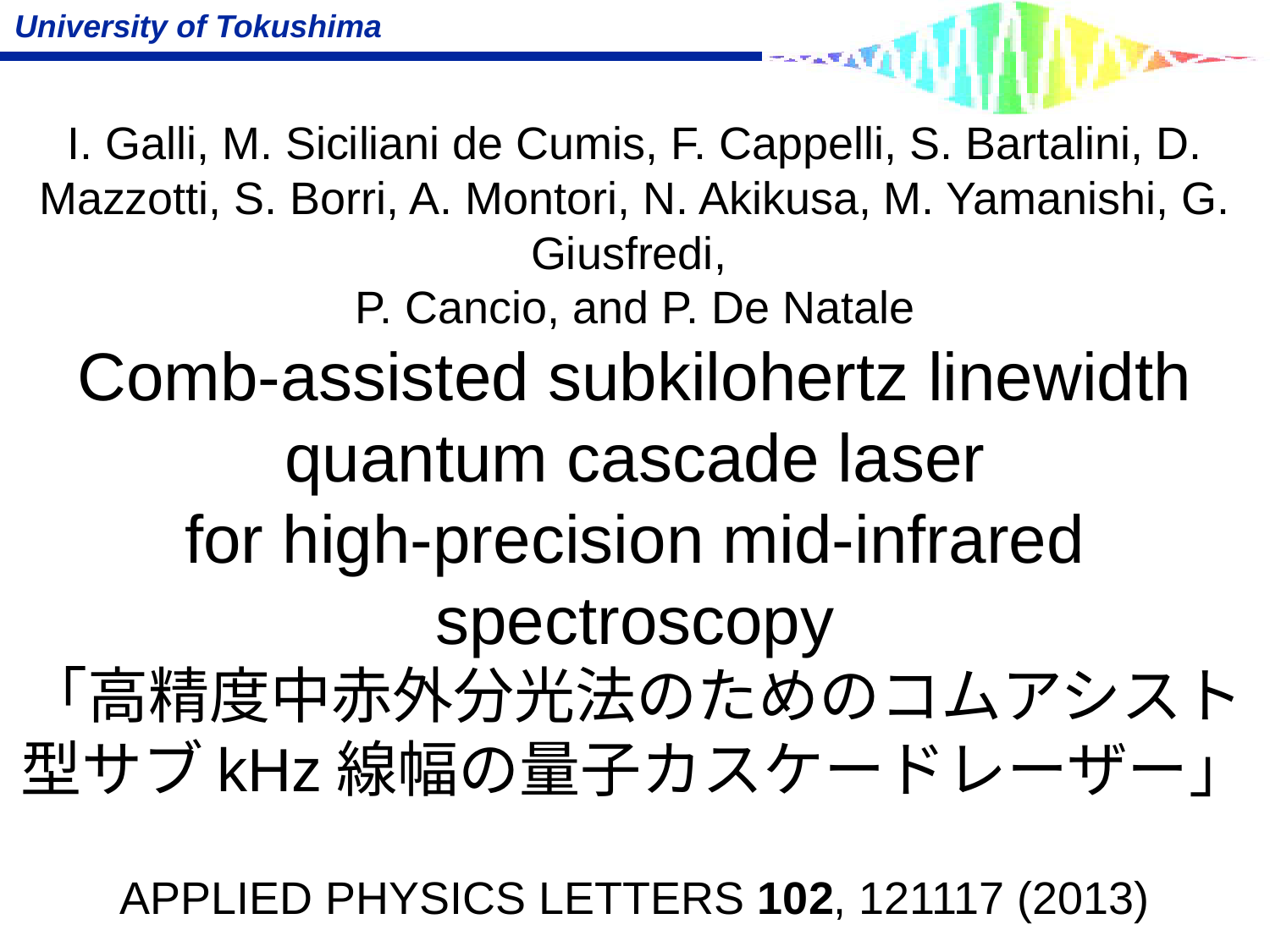

# I. Galli, M. Siciliani de Cumis, F. Cappelli, S. Bartalini, D. Mazzotti, S. Borri, A. Montori, N. Akikusa, M. Yamanishi, G. Giusfredi, P. Cancio, and P. De Natale Comb-assisted subkilohertz linewidth quantum cascade laser for high-precision mid-infrared spectroscopy 「高精度中赤外分光法のためのコムアシスト型サブkHz線幅の量子カスケードレーザー」 APPLIED PHYSICS LETTERS 102, 121117 (2013)